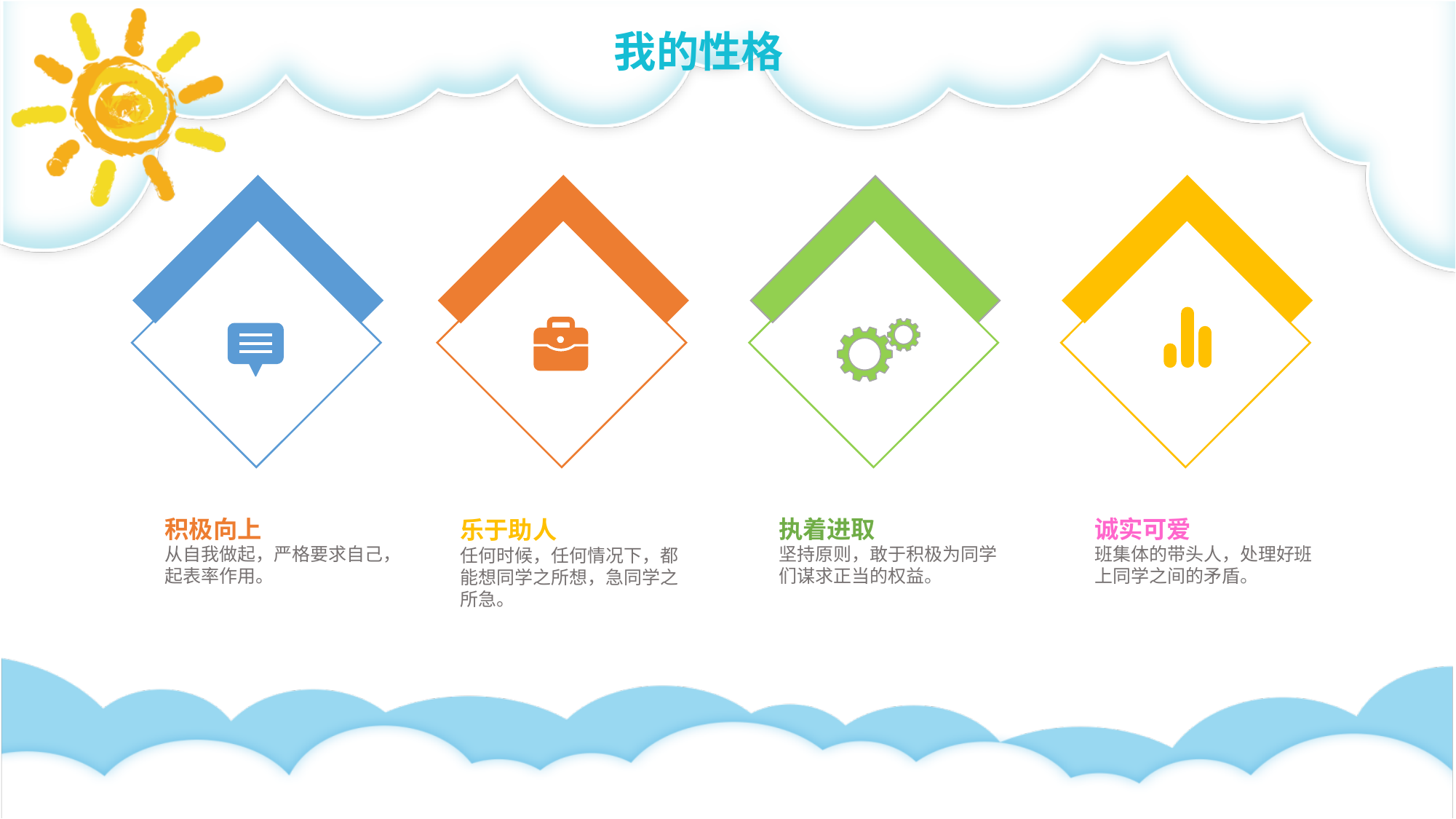

我的性格

诚实可爱
班集体的带头人，处理好班上同学之间的矛盾。

积极向上
从自我做起，严格要求自己，起表率作用。

执着进取
坚持原则，敢于积极为同学们谋求正当的权益。

乐于助人
任何时候，任何情况下，都能想同学之所想，急同学之所急。